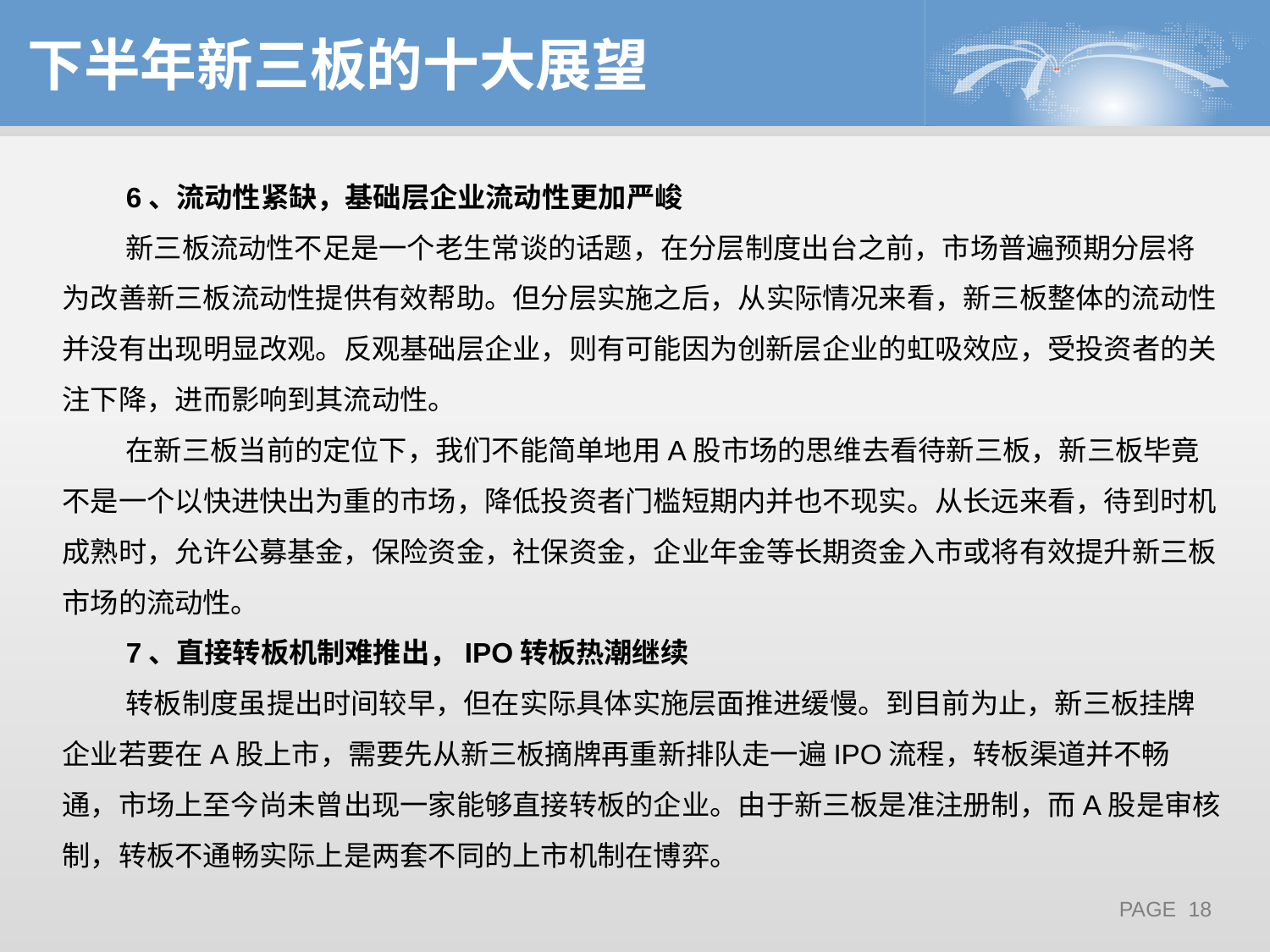

下半年新三板的十大展望
6、流动性紧缺，基础层企业流动性更加严峻
新三板流动性不足是一个老生常谈的话题，在分层制度出台之前，市场普遍预期分层将为改善新三板流动性提供有效帮助。但分层实施之后，从实际情况来看，新三板整体的流动性并没有出现明显改观。反观基础层企业，则有可能因为创新层企业的虹吸效应，受投资者的关注下降，进而影响到其流动性。
在新三板当前的定位下，我们不能简单地用A股市场的思维去看待新三板，新三板毕竟不是一个以快进快出为重的市场，降低投资者门槛短期内并也不现实。从长远来看，待到时机成熟时，允许公募基金，保险资金，社保资金，企业年金等长期资金入市或将有效提升新三板市场的流动性。
7、直接转板机制难推出，IPO转板热潮继续
转板制度虽提出时间较早，但在实际具体实施层面推进缓慢。到目前为止，新三板挂牌企业若要在A股上市，需要先从新三板摘牌再重新排队走一遍IPO流程，转板渠道并不畅通，市场上至今尚未曾出现一家能够直接转板的企业。由于新三板是准注册制，而A股是审核制，转板不通畅实际上是两套不同的上市机制在博弈。